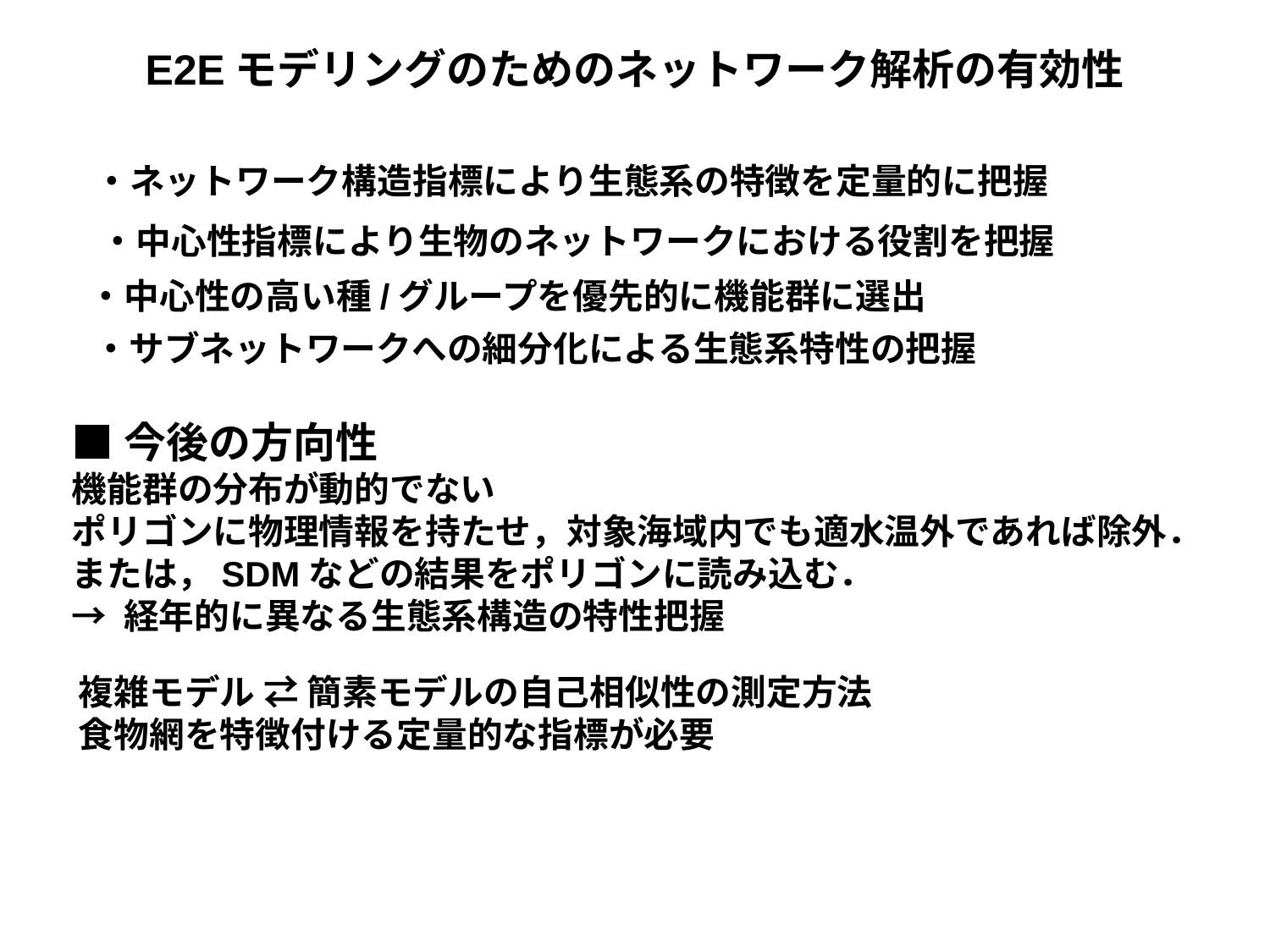

E2Eモデリングのためのネットワーク解析の有効性
・ネットワーク構造指標により生態系の特徴を定量的に把握
・中心性指標により生物のネットワークにおける役割を把握
・中心性の高い種/グループを優先的に機能群に選出
・サブネットワークへの細分化による生態系特性の把握
■今後の方向性
機能群の分布が動的でない
ポリゴンに物理情報を持たせ，対象海域内でも適水温外であれば除外．
または，SDMなどの結果をポリゴンに読み込む．
→ 経年的に異なる生態系構造の特性把握
複雑モデル ⇄ 簡素モデルの自己相似性の測定方法
食物網を特徴付ける定量的な指標が必要